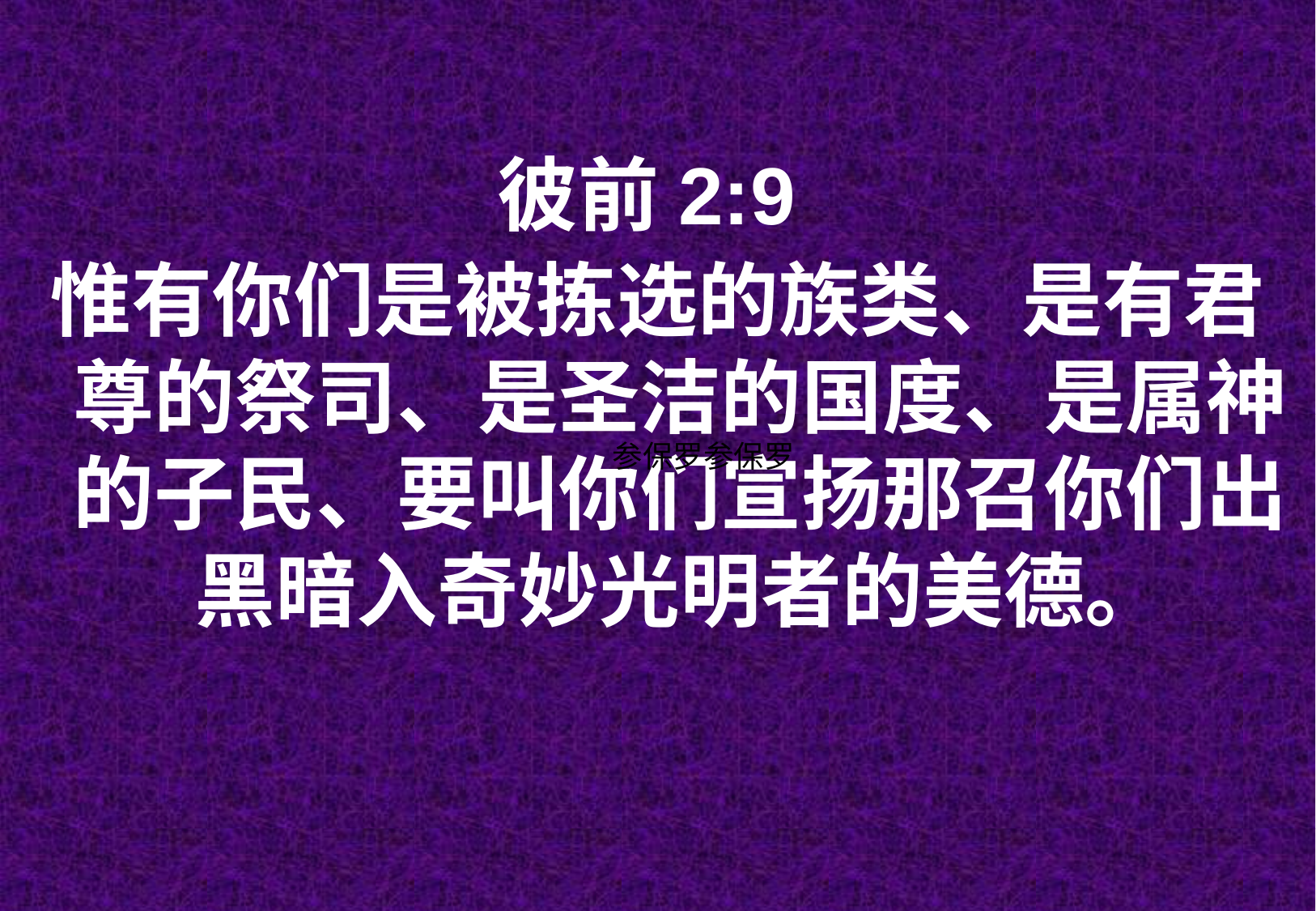

彼前2:9
惟有你们是被拣选的族类、是有君尊的祭司、是圣洁的国度、是属神的子民、要叫你们宣扬那召你们出黑暗入奇妙光明者的美德。
参保罗参保罗